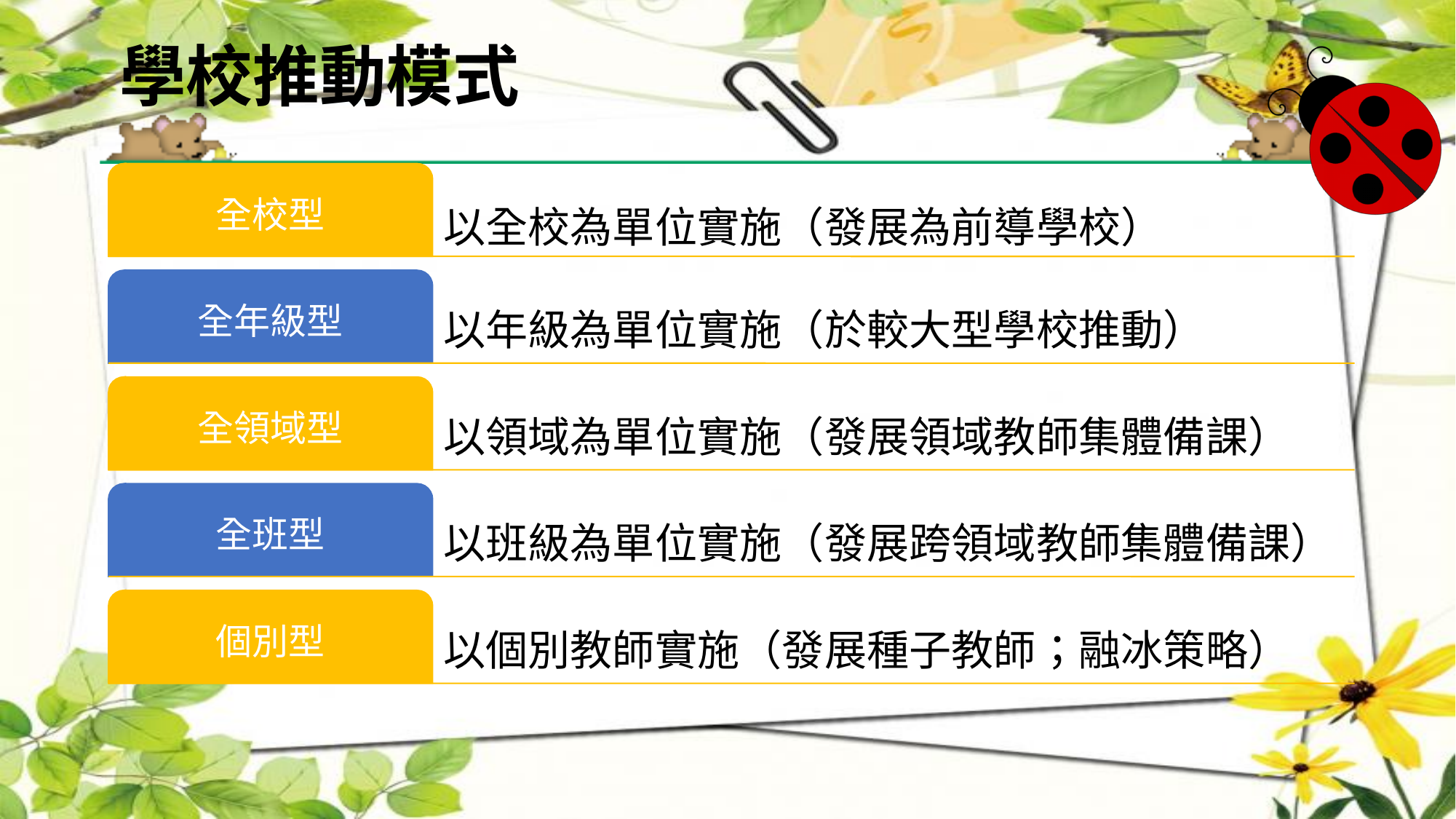

# 學校推動模式
全校型
以全校為單位實施（發展為前導學校）
全年級型
以年級為單位實施（於較大型學校推動）
全領域型
以領域為單位實施（發展領域教師集體備課）
全班型
以班級為單位實施（發展跨領域教師集體備課）
個別型
以個別教師實施（發展種子教師；融冰策略）